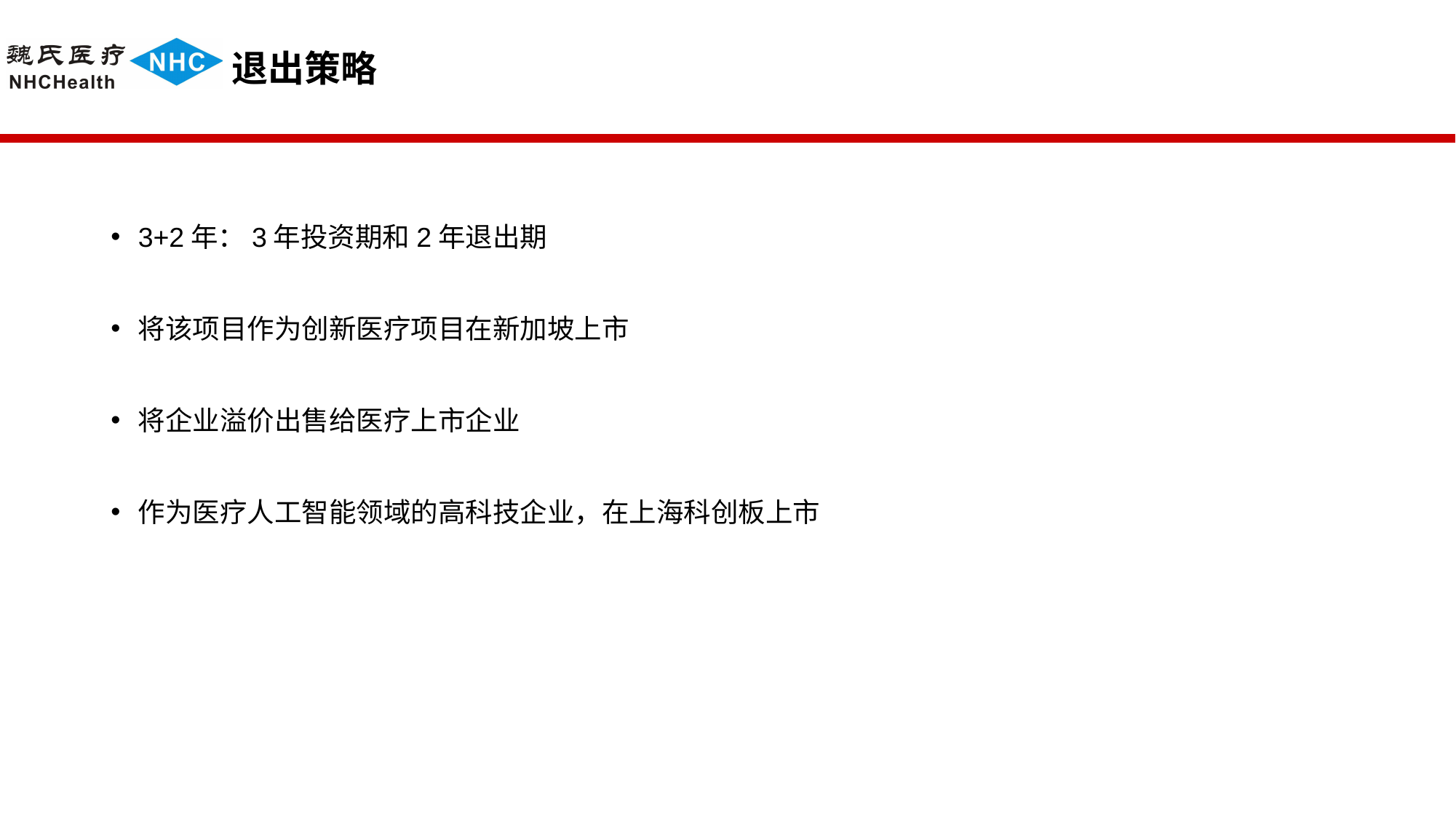

# 退出策略
3+2年：3年投资期和2年退出期

将该项目作为创新医疗项目在新加坡上市

将企业溢价出售给医疗上市企业

作为医疗人工智能领域的高科技企业，在上海科创板上市